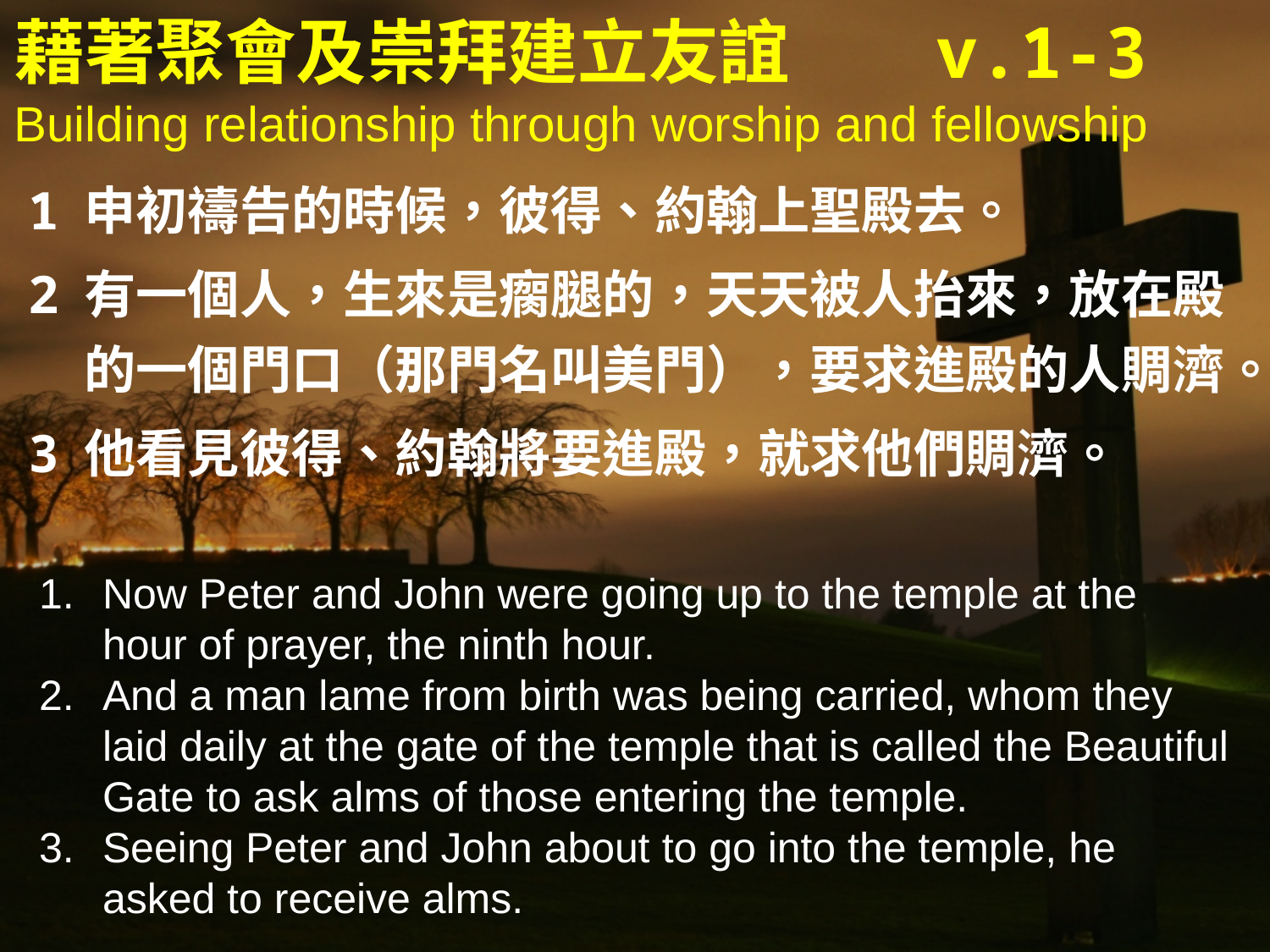

# 藉著聚會及崇拜建立友誼	 v.1-3 Building relationship through worship and fellowship
1	申初禱告的時候，彼得、約翰上聖殿去。
2	有一個人，生來是瘸腿的，天天被人抬來，放在殿的一個門口（那門名叫美門），要求進殿的人賙濟。
3	他看見彼得、約翰將要進殿，就求他們賙濟。
Now Peter and John were going up to the temple at the hour of prayer, the ninth hour.
And a man lame from birth was being carried, whom they laid daily at the gate of the temple that is called the Beautiful Gate to ask alms of those entering the temple.
Seeing Peter and John about to go into the temple, he asked to receive alms.